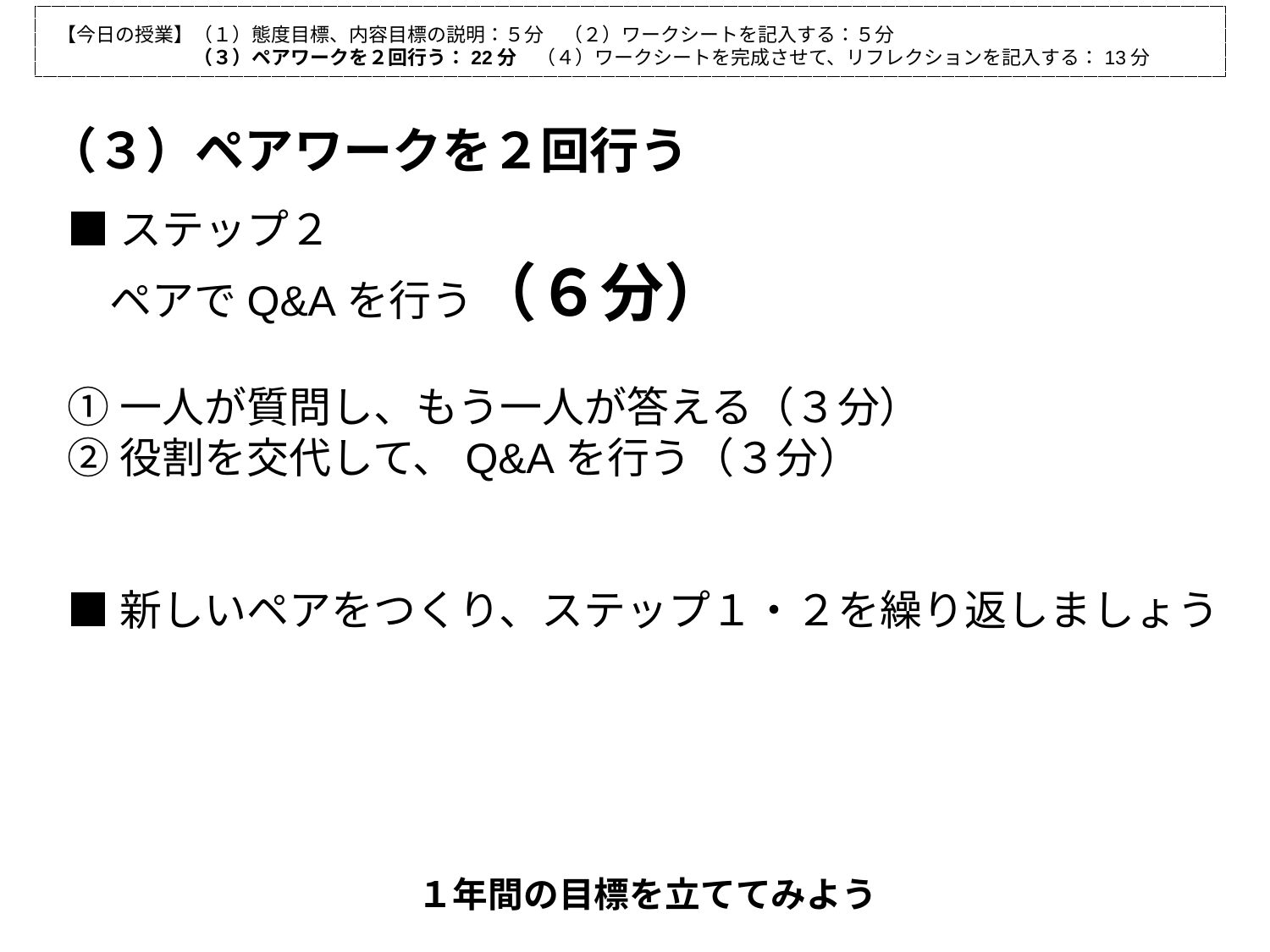

【今日の授業】（１）態度目標、内容目標の説明：５分　（２）ワークシートを記入する：５分
　　　　　　　（３）ペアワークを２回行う：22分　（４）ワークシートを完成させて、リフレクションを記入する：13分

（３）ペアワークを２回行う
■ステップ２
　ペアでQ&Aを行う（６分）

①一人が質問し、もう一人が答える（３分）
②役割を交代して、Q&Aを行う（３分）

■新しいペアをつくり、ステップ１・２を繰り返しましょう

１年間の目標を立ててみよう